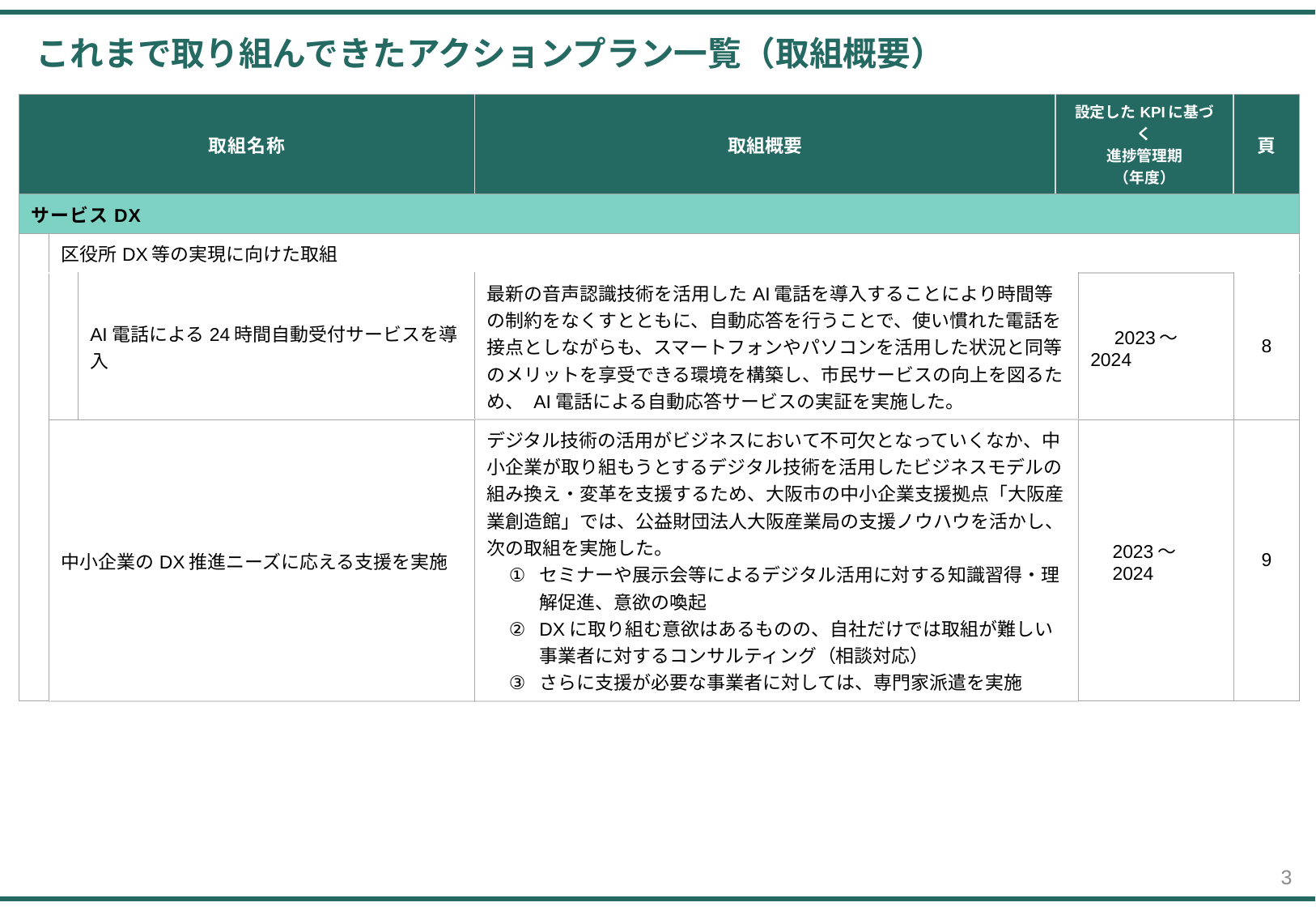

これまで取り組んできたアクションプラン一覧（取組概要）
| 取組名称 |  |  | 取組概要 | 設定したKPIに基づく 進捗管理期 （年度） | 設定したKPIに基づく進捗管理期 （年度） | 頁 |
| --- | --- | --- | --- | --- | --- | --- |
| サービスDX |  |  |  |  |  |  |
|  | 区役所DX等の実現に向けた取組 |  |  |  |  |  |
|  |  | AI電話による24時間自動受付サービスを導入 | 最新の音声認識技術を活用したAI電話を導入することにより時間等の制約をなくすとともに、自動応答を行うことで、使い慣れた電話を接点としながらも、スマートフォンやパソコンを活用した状況と同等のメリットを享受できる環境を構築し、市民サービスの向上を図るため、 AI電話による自動応答サービスの実証を実施した。 |  | 2023～2024 | 8 |
|  | 中小企業のDX推進ニーズに応える支援を実施 |  | デジタル技術の活用がビジネスにおいて不可欠となっていくなか、中小企業が取り組もうとするデジタル技術を活用したビジネスモデルの組み換え・変革を支援するため、大阪市の中小企業支援拠点「大阪産業創造館」では、公益財団法人大阪産業局の支援ノウハウを活かし、次の取組を実施した。 セミナーや展示会等によるデジタル活用に対する知識習得・理解促進、意欲の喚起 DXに取り組む意欲はあるものの、自社だけでは取組が難しい事業者に対するコンサルティング（相談対応） さらに支援が必要な事業者に対しては、専門家派遣を実施 |  | 2023～2024 | 9 |
3